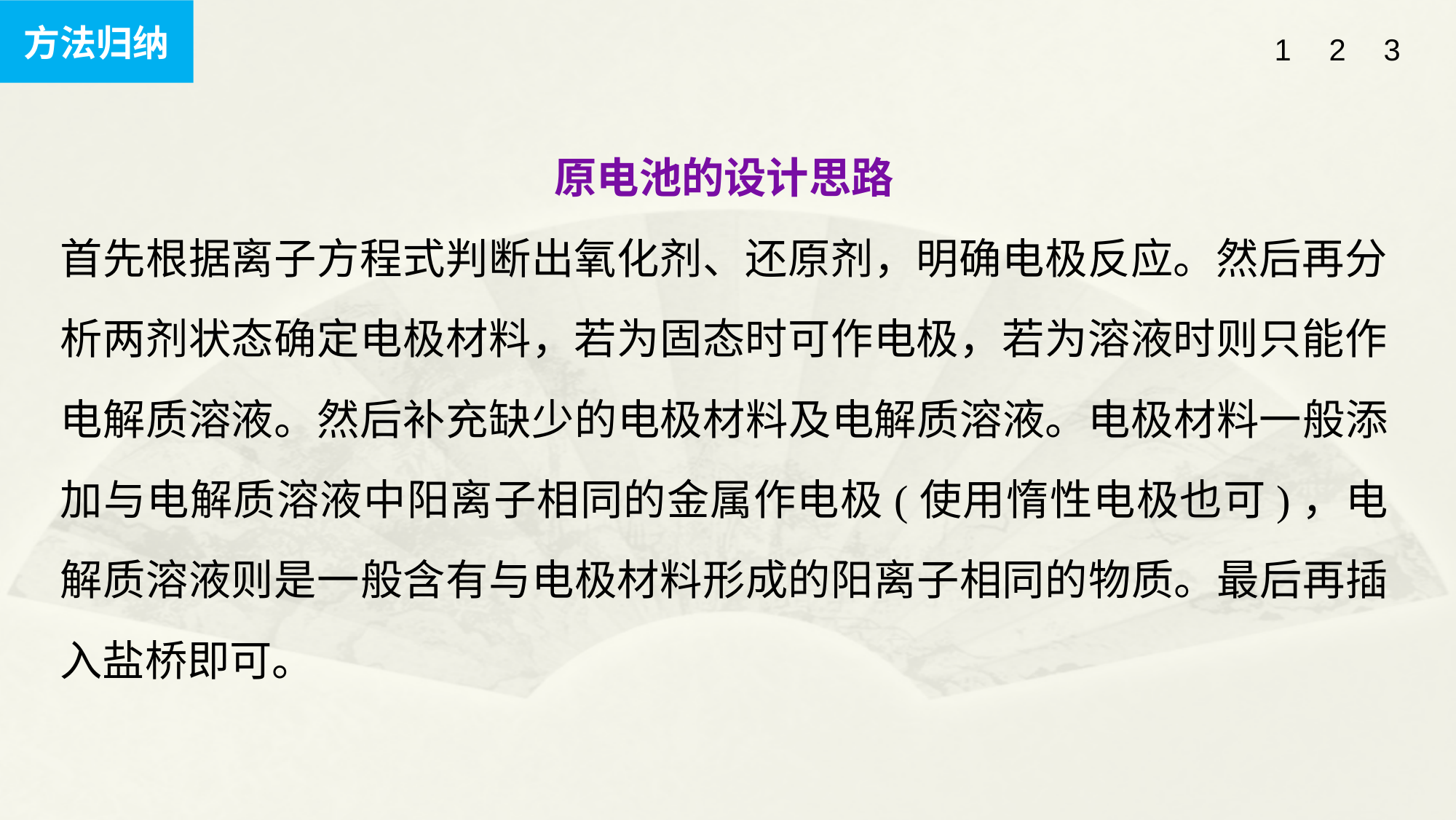

方法归纳
1
2
3
原电池的设计思路
首先根据离子方程式判断出氧化剂、还原剂，明确电极反应。然后再分析两剂状态确定电极材料，若为固态时可作电极，若为溶液时则只能作电解质溶液。然后补充缺少的电极材料及电解质溶液。电极材料一般添加与电解质溶液中阳离子相同的金属作电极(使用惰性电极也可)，电解质溶液则是一般含有与电极材料形成的阳离子相同的物质。最后再插入盐桥即可。